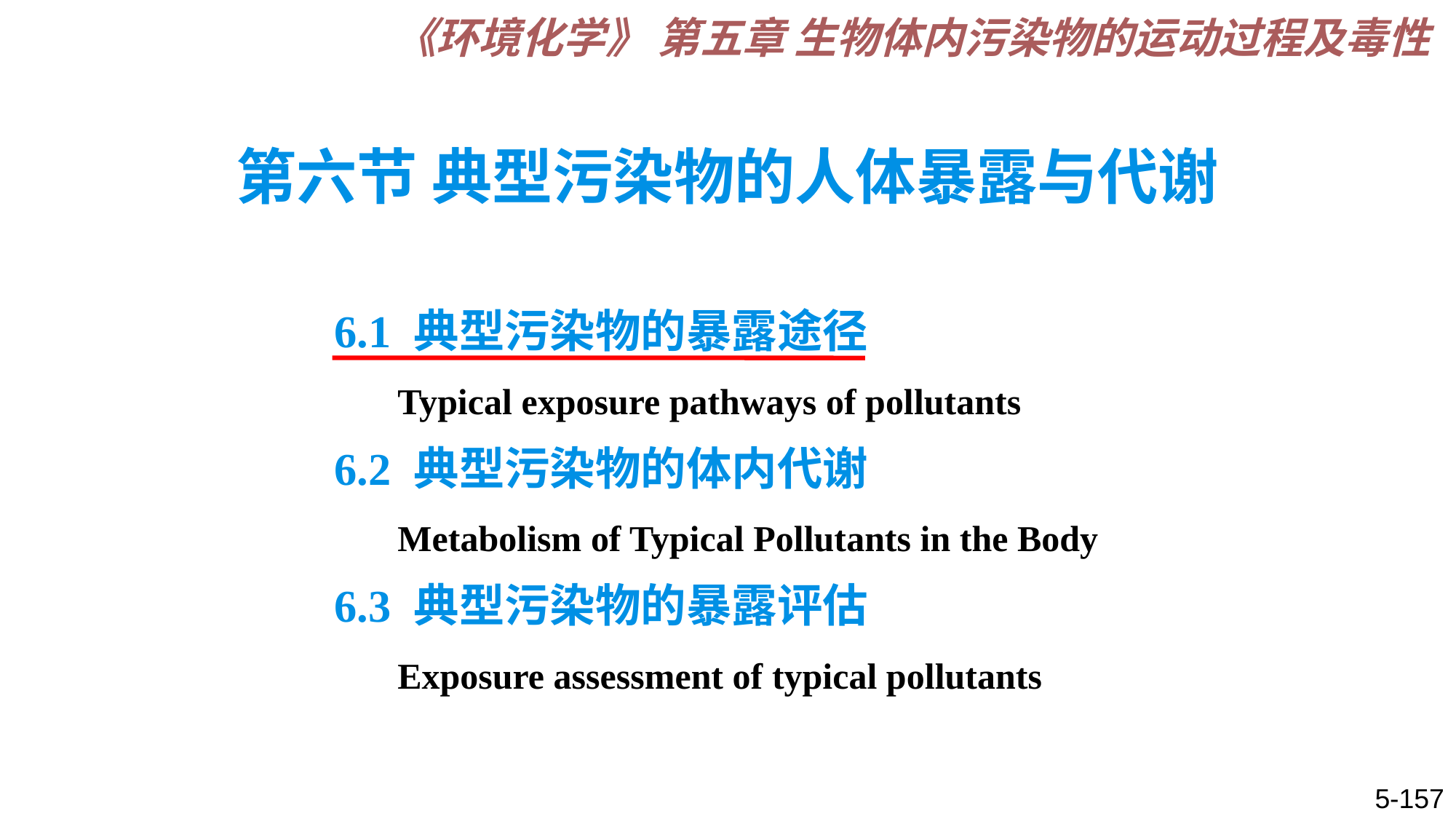

《环境化学》 第五章 生物体内污染物的运动过程及毒性
# 第六节 典型污染物的人体暴露与代谢
6.1 典型污染物的暴露途径
      Typical exposure pathways of pollutants
6.2 典型污染物的体内代谢
      Metabolism of Typical Pollutants in the Body
6.3 典型污染物的暴露评估
      Exposure assessment of typical pollutants

5-157